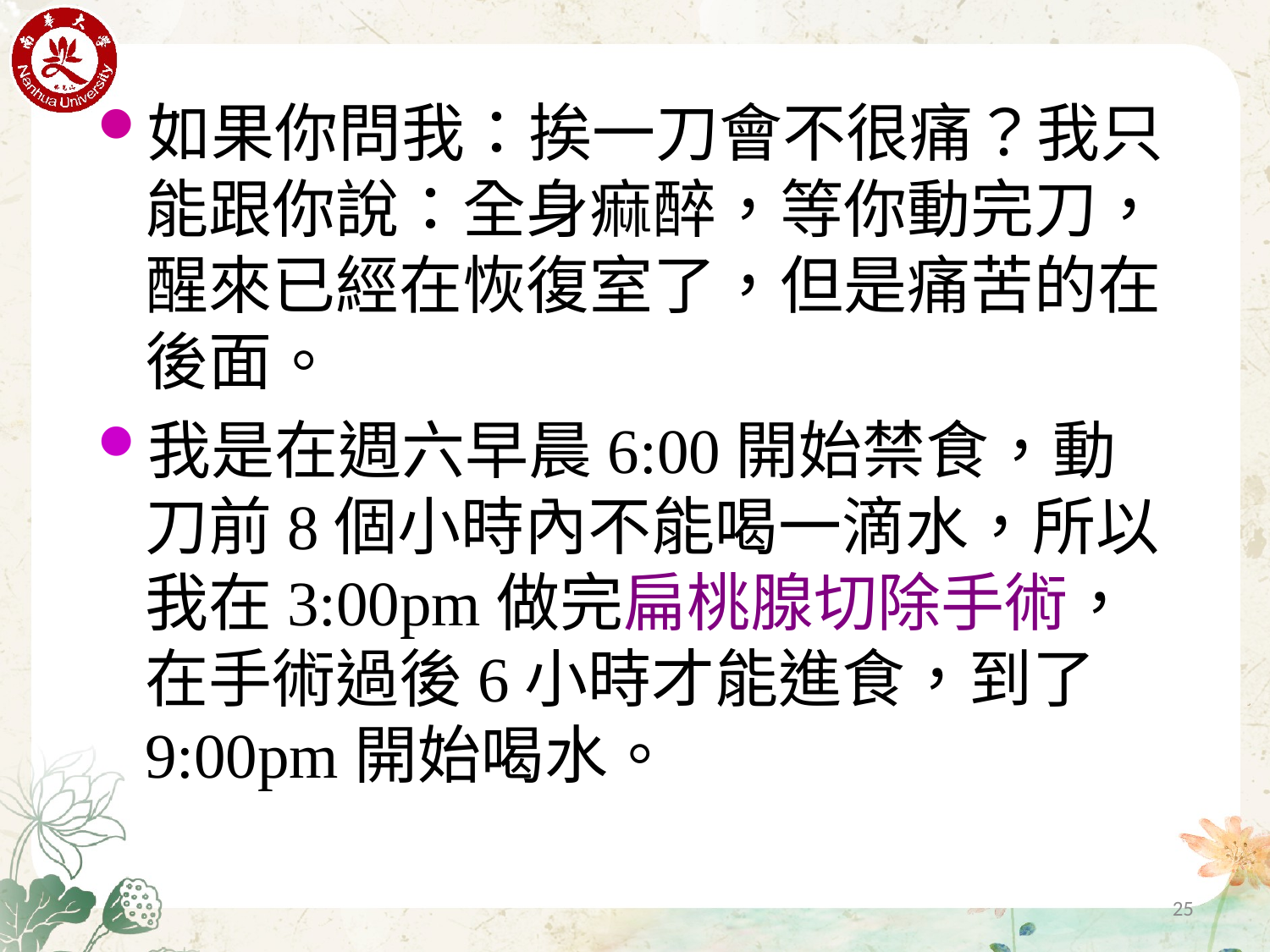

如果你問我：挨一刀會不很痛？我只能跟你說：全身痲醉，等你動完刀，醒來已經在恢復室了，但是痛苦的在後面。
我是在週六早晨6:00開始禁食，動刀前8個小時內不能喝一滴水，所以我在3:00pm做完扁桃腺切除手術，在手術過後6小時才能進食，到了9:00pm開始喝水。
25